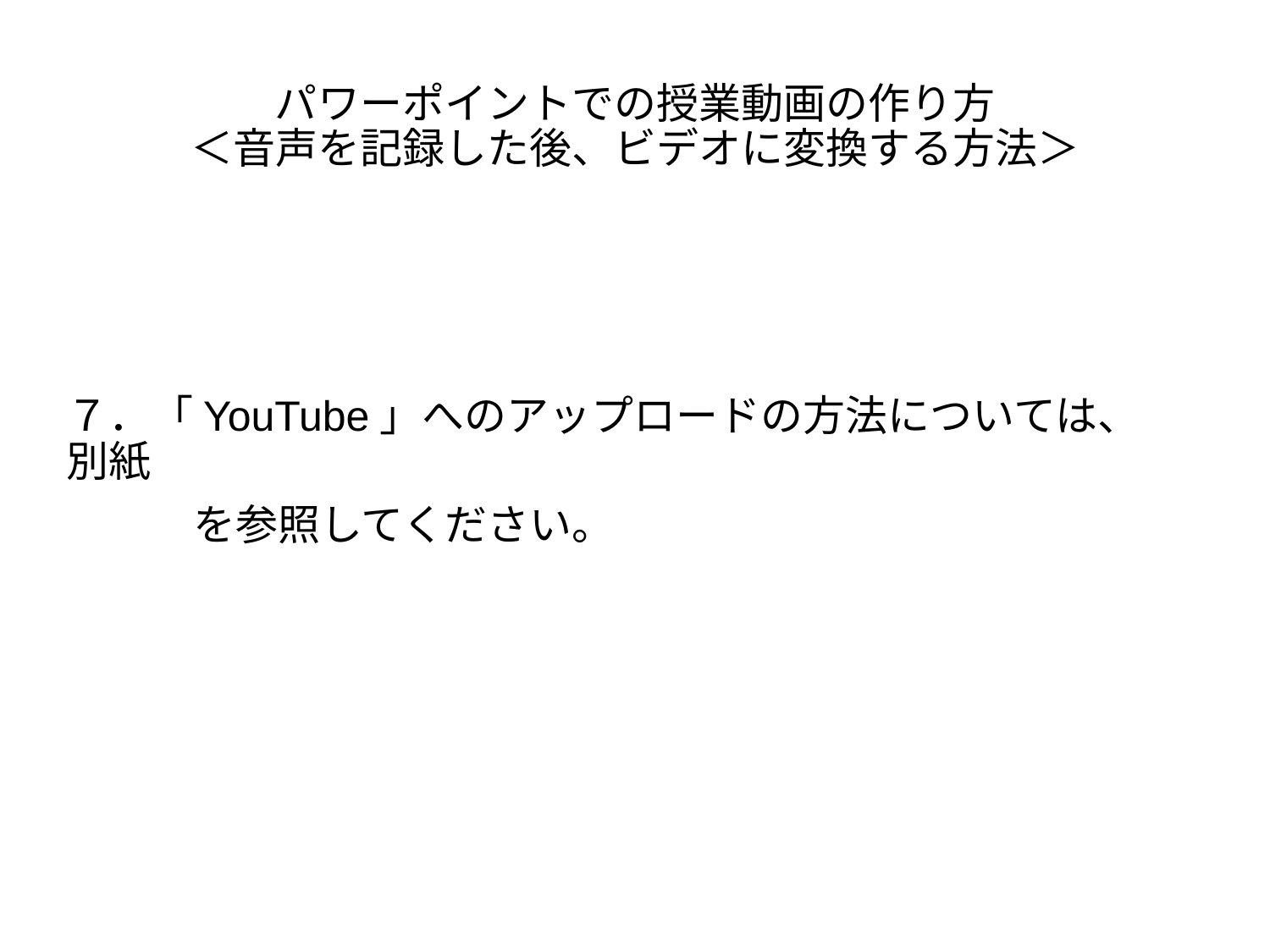

# パワーポイントでの授業動画の作り方 ＜音声を記録した後、ビデオに変換する方法＞

７．「YouTube」へのアップロードの方法については、別紙
　　　を参照してください。